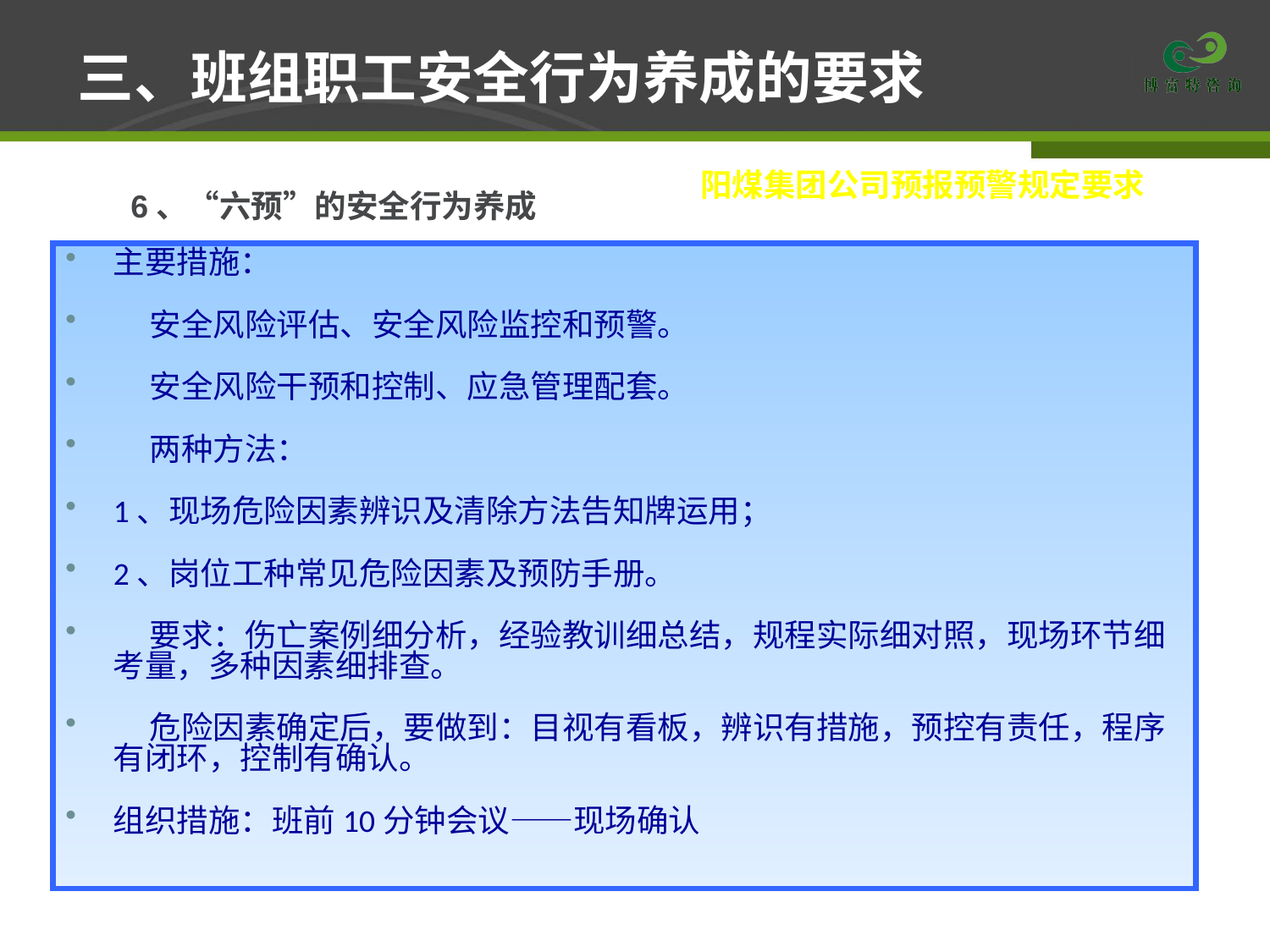

# 三、班组职工安全行为养成的要求
阳煤集团公司预报预警规定要求
6、“六预”的安全行为养成
主要措施：
    安全风险评估、安全风险监控和预警。
    安全风险干预和控制、应急管理配套。
    两种方法：
1、现场危险因素辨识及清除方法告知牌运用；
2、岗位工种常见危险因素及预防手册。
    要求：伤亡案例细分析，经验教训细总结，规程实际细对照，现场环节细考量，多种因素细排查。
    危险因素确定后，要做到：目视有看板，辨识有措施，预控有责任，程序有闭环，控制有确认。
组织措施：班前10分钟会议——现场确认
84